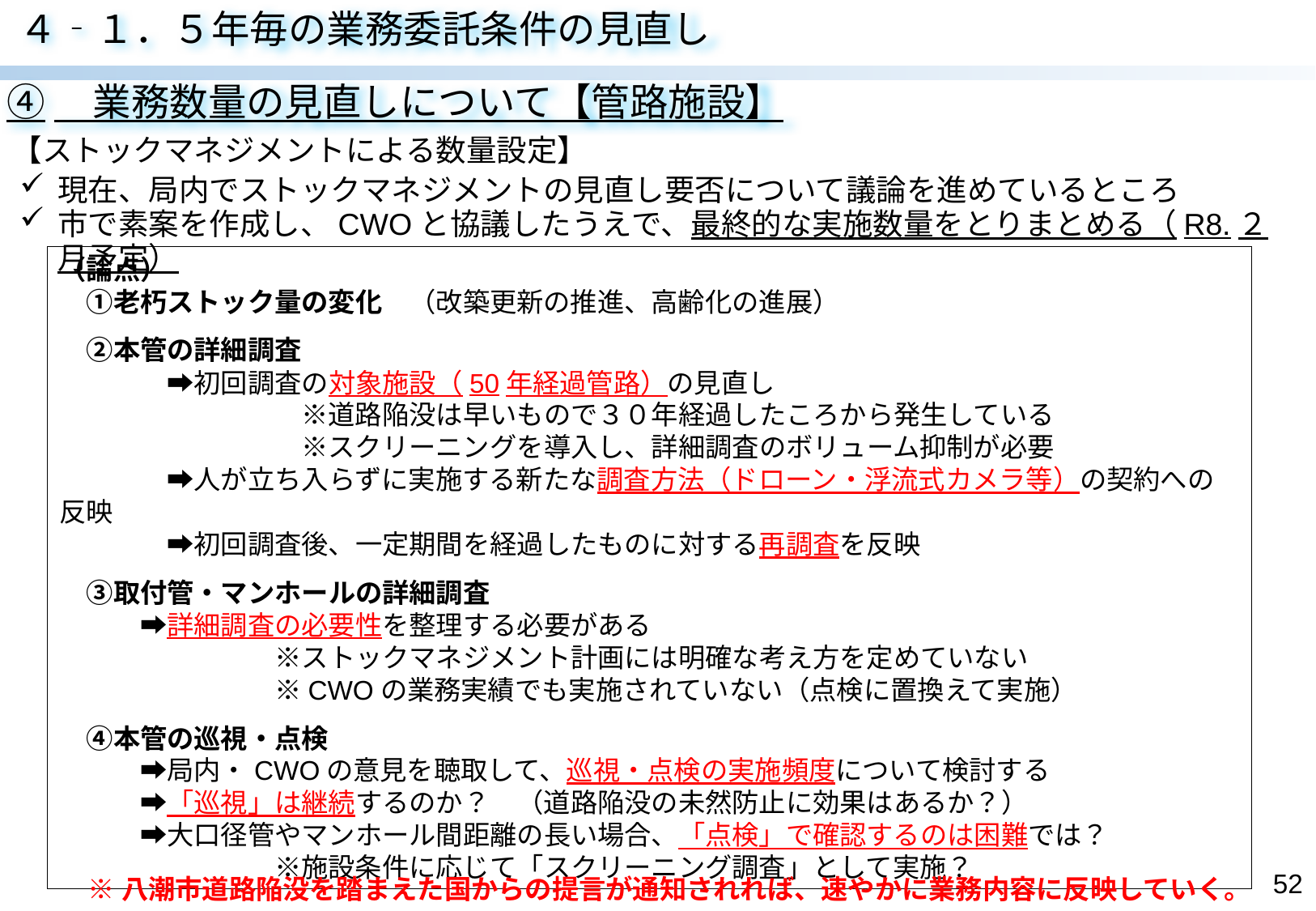

４‐１．５年毎の業務委託条件の見直し
④　業務数量の見直しについて【管路施設】
【ストックマネジメントによる数量設定】
現在、局内でストックマネジメントの見直し要否について議論を進めているところ
市で素案を作成し、CWOと協議したうえで、最終的な実施数量をとりまとめる（R8.２月予定）
（論点）
　①老朽ストック量の変化　（改築更新の推進、高齢化の進展）

　②本管の詳細調査
　　　　➡初回調査の対象施設（50年経過管路）の見直し
　　　　　　　　　※道路陥没は早いもので３０年経過したころから発生している
　　　　　　　　　※スクリーニングを導入し、詳細調査のボリューム抑制が必要
　　　　➡人が立ち入らずに実施する新たな調査方法（ドローン・浮流式カメラ等）の契約への反映
　　　　➡初回調査後、一定期間を経過したものに対する再調査を反映

　③取付管・マンホールの詳細調査
　　　➡詳細調査の必要性を整理する必要がある
　　　　　　　　※ストックマネジメント計画には明確な考え方を定めていない
　　　　　　　　※CWOの業務実績でも実施されていない（点検に置換えて実施）

　④本管の巡視・点検
　　　➡局内・CWOの意見を聴取して、巡視・点検の実施頻度について検討する
　　　➡「巡視」は継続するのか？　（道路陥没の未然防止に効果はあるか？）
　　　➡大口径管やマンホール間距離の長い場合、「点検」で確認するのは困難では？
　　　　　　　　※施設条件に応じて「スクリーニング調査」として実施？
52
※八潮市道路陥没を踏まえた国からの提言が通知されれば、速やかに業務内容に反映していく。